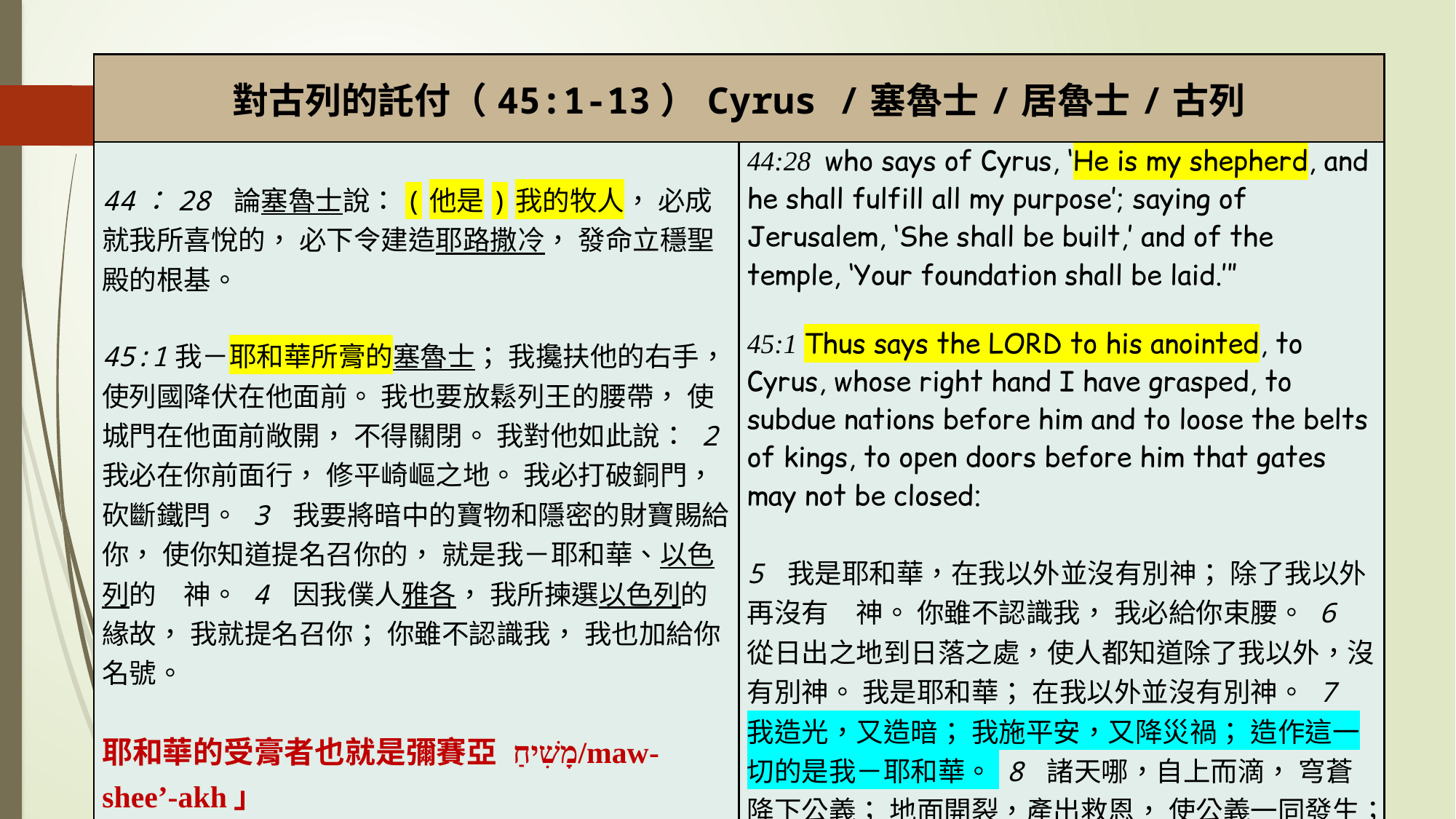

| 對古列的託付（45:1-13）Cyrus /塞魯士/居魯士/古列 |  |
| --- | --- |
| 44：28 論塞魯士說：(他是)我的牧人， 必成就我所喜悅的， 必下令建造耶路撒冷， 發命立穩聖殿的根基。   45:1我－耶和華所膏的塞魯士； 我攙扶他的右手， 使列國降伏在他面前。 我也要放鬆列王的腰帶， 使城門在他面前敞開， 不得關閉。 我對他如此說： 2 我必在你前面行， 修平崎嶇之地。 我必打破銅門， 砍斷鐵閂。 3 我要將暗中的寶物和隱密的財寶賜給你， 使你知道提名召你的， 就是我－耶和華、以色列的　神。 4 因我僕人雅各， 我所揀選以色列的緣故， 我就提名召你； 你雖不認識我， 我也加給你名號。 耶和華的受膏者也就是彌賽亞 מָשִׁיחַ/maw-shee’-akh」 | 44:28 who says of Cyrus, ‘He is my shepherd, and he shall fulfill all my purpose’; saying of Jerusalem, ‘She shall be built,’ and of the temple, ‘Your foundation shall be laid.’” 45:1 Thus says the LORD to his anointed, to Cyrus, whose right hand I have grasped, to subdue nations before him and to loose the belts of kings, to open doors before him that gates may not be closed:   5 我是耶和華，在我以外並沒有別神； 除了我以外再沒有　神。 你雖不認識我， 我必給你束腰。 6 從日出之地到日落之處，使人都知道除了我以外，沒有別神。 我是耶和華； 在我以外並沒有別神。 7 我造光，又造暗； 我施平安，又降災禍； 造作這一切的是我－耶和華。 8 諸天哪，自上而滴， 穹蒼降下公義； 地面開裂，產出救恩， 使公義一同發生； 這都是我－耶和華所造的。 |